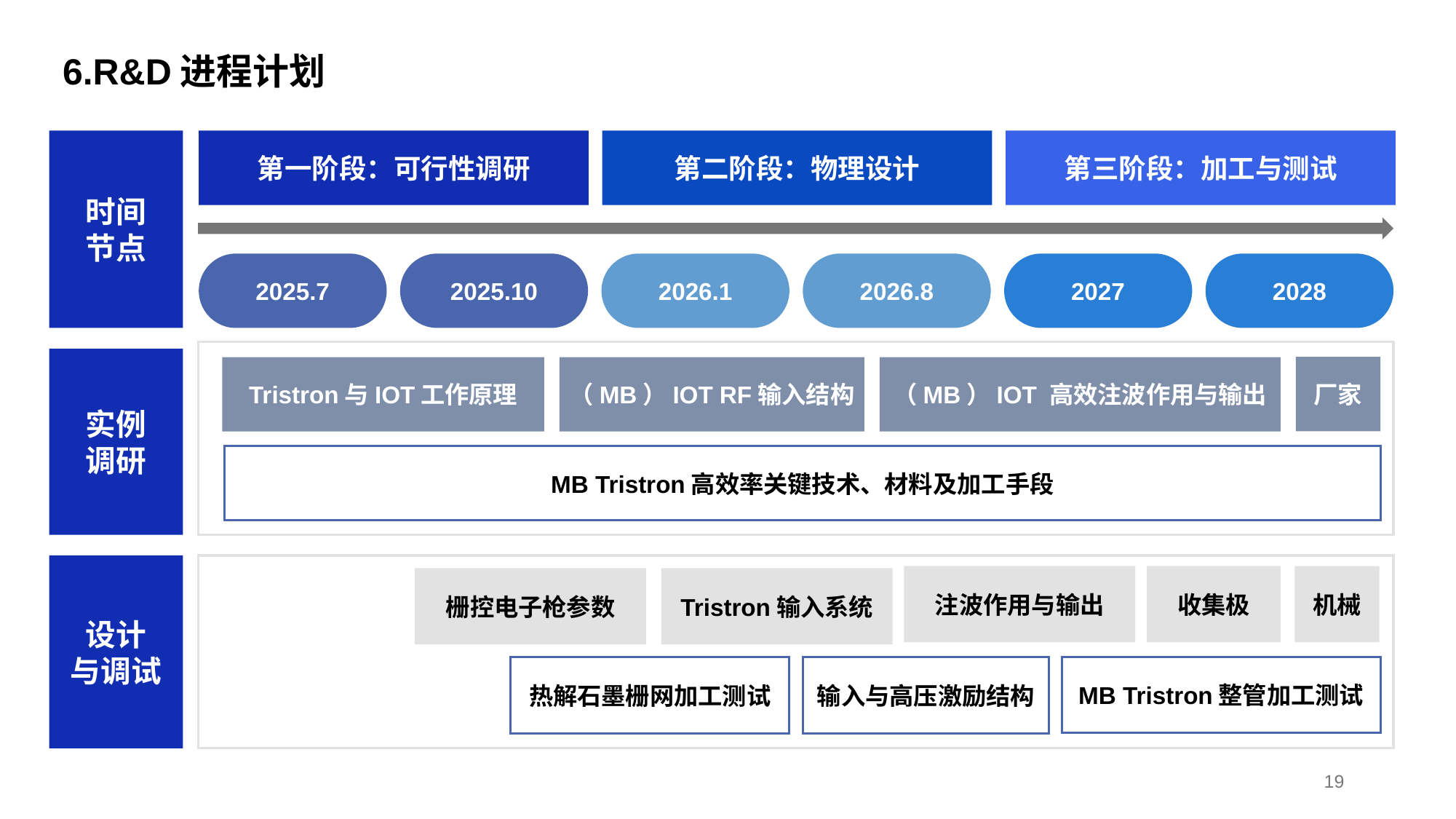

6.R&D进程计划
时间
节点
第一阶段：可行性调研
第二阶段：物理设计
第三阶段：加工与测试

2025.7
2025.10
2026.1
2026.8
2027
2028

实例
调研
厂家
Tristron与IOT工作原理
（MB）IOT RF输入结构
（MB）IOT 高效注波作用与输出
MB Tristron高效率关键技术、材料及加工手段
设计
与调试

收集极
注波作用与输出
机械
Tristron输入系统
栅控电子枪参数
MB Tristron整管加工测试
输入与高压激励结构
热解石墨栅网加工测试
19